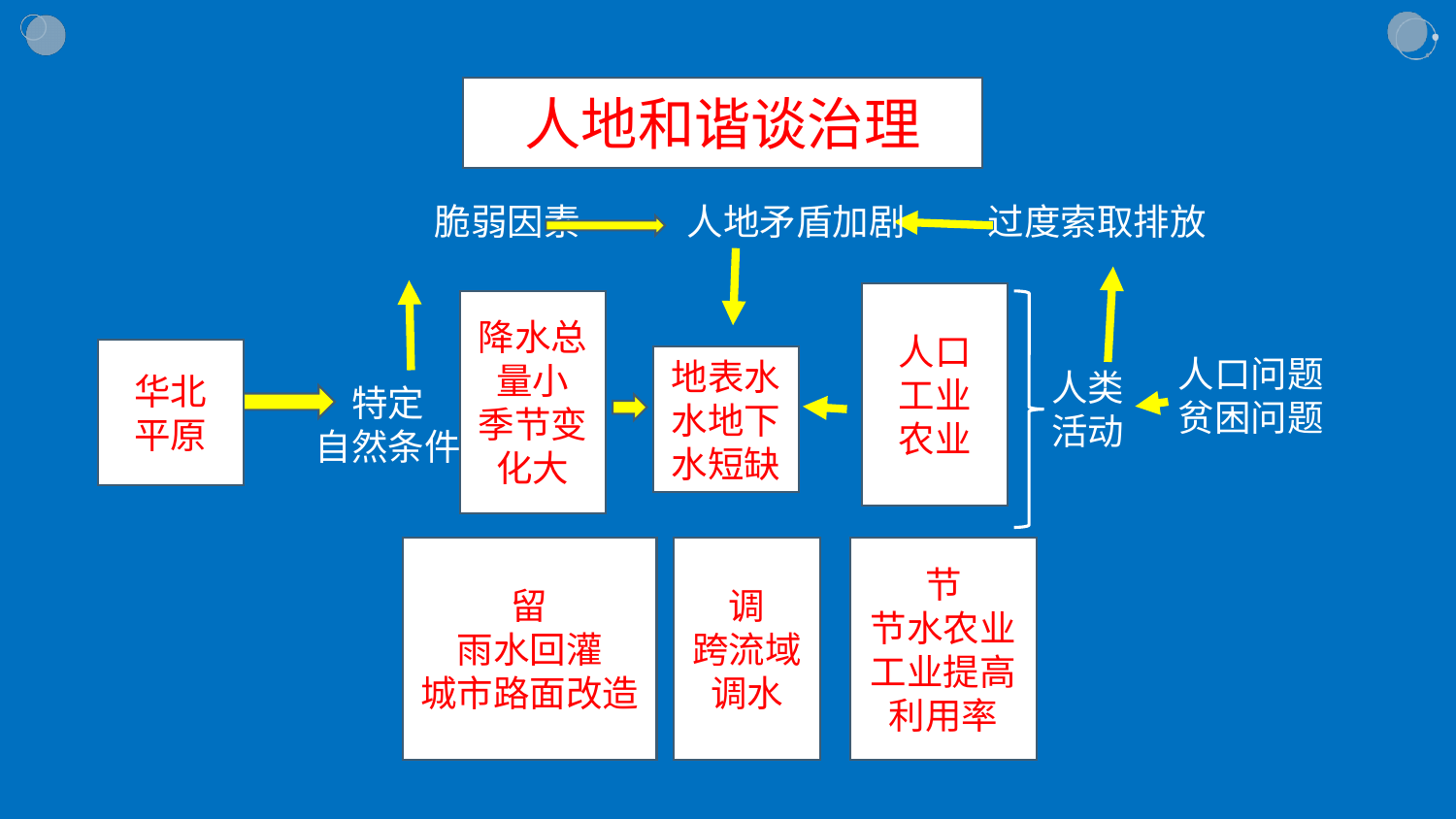

人地和谐谈治理
环境问题原因分析模型
脆弱因素             人地矛盾加剧          过度索取排放

人口
工业
农业
降水总量小
季节变化大

气
地
水
土
生

人口问题
贫困问题
华北
平原
地表水水地下水短缺
生态
资源
污染
人类
活动

  过度索
  取排放

定位
特定
自然条件

留
雨水回灌
城市路面改造
调
跨流域
调水
节
节水农业
工业提高利用率